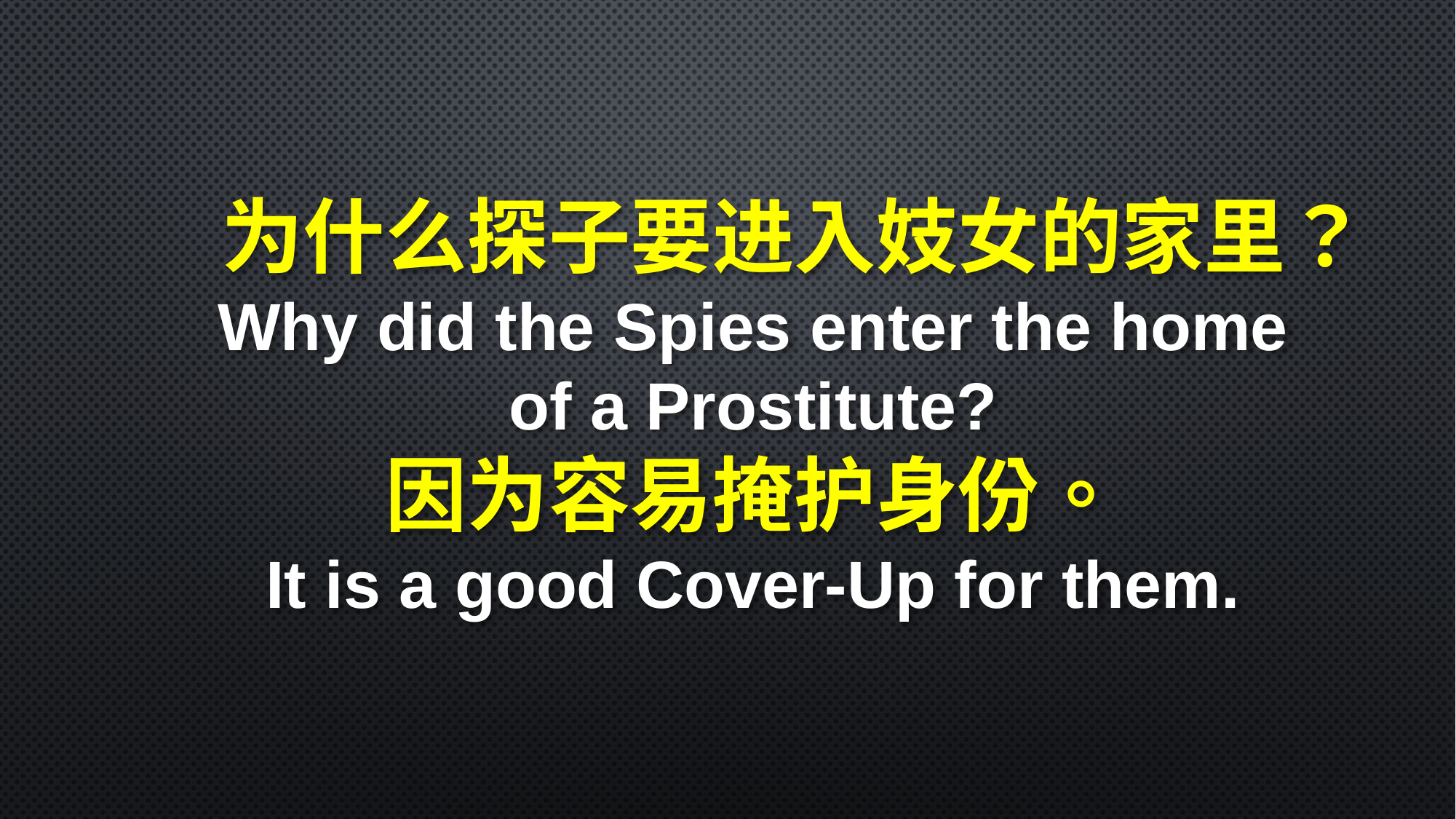

为什么探子要进入妓女的家里？Why did the Spies enter the home of a Prostitute?
因为容易掩护身份。
It is a good Cover-Up for them.